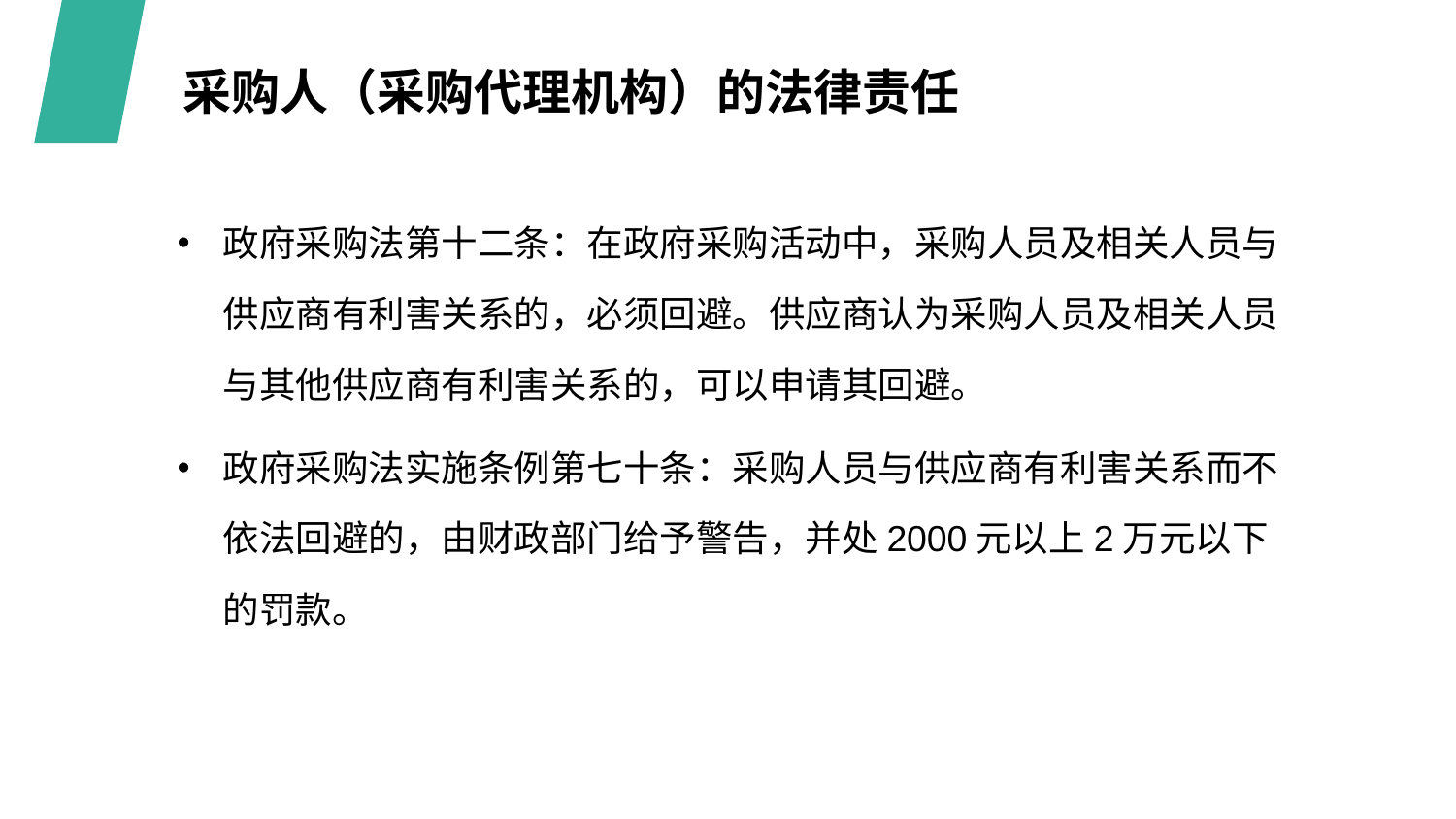

采购人（采购代理机构）的法律责任
政府采购法第十二条：在政府采购活动中，采购人员及相关人员与供应商有利害关系的，必须回避。供应商认为采购人员及相关人员与其他供应商有利害关系的，可以申请其回避。
政府采购法实施条例第七十条：采购人员与供应商有利害关系而不依法回避的，由财政部门给予警告，并处2000元以上2万元以下的罚款。